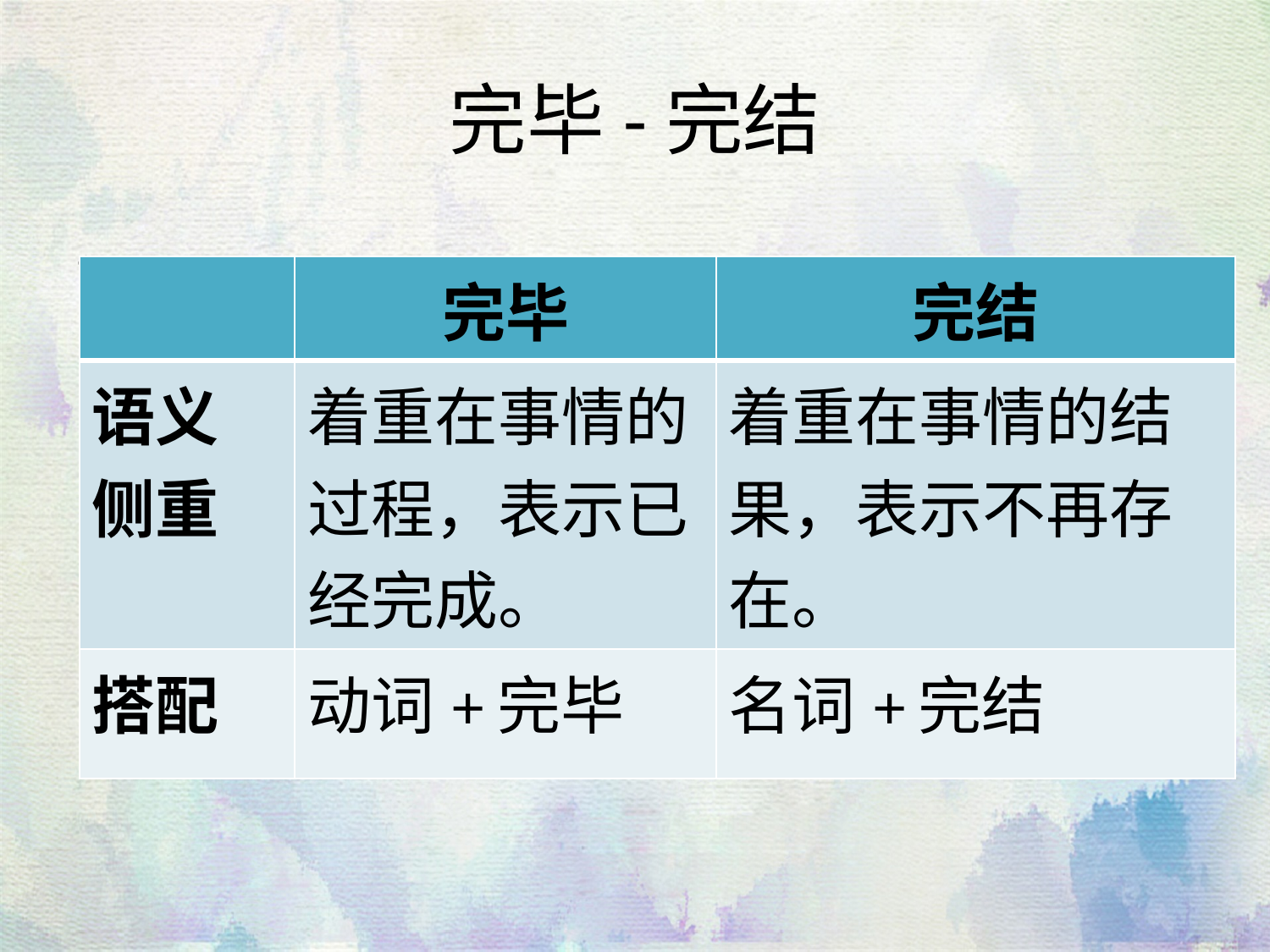

# 完毕-完结
v
|  | 完毕 | 完结 |
| --- | --- | --- |
| 语义侧重 | 着重在事情的过程，表示已经完成。 | 着重在事情的结果，表示不再存在。 |
| 搭配 | 动词+完毕 | 名词+完结 |